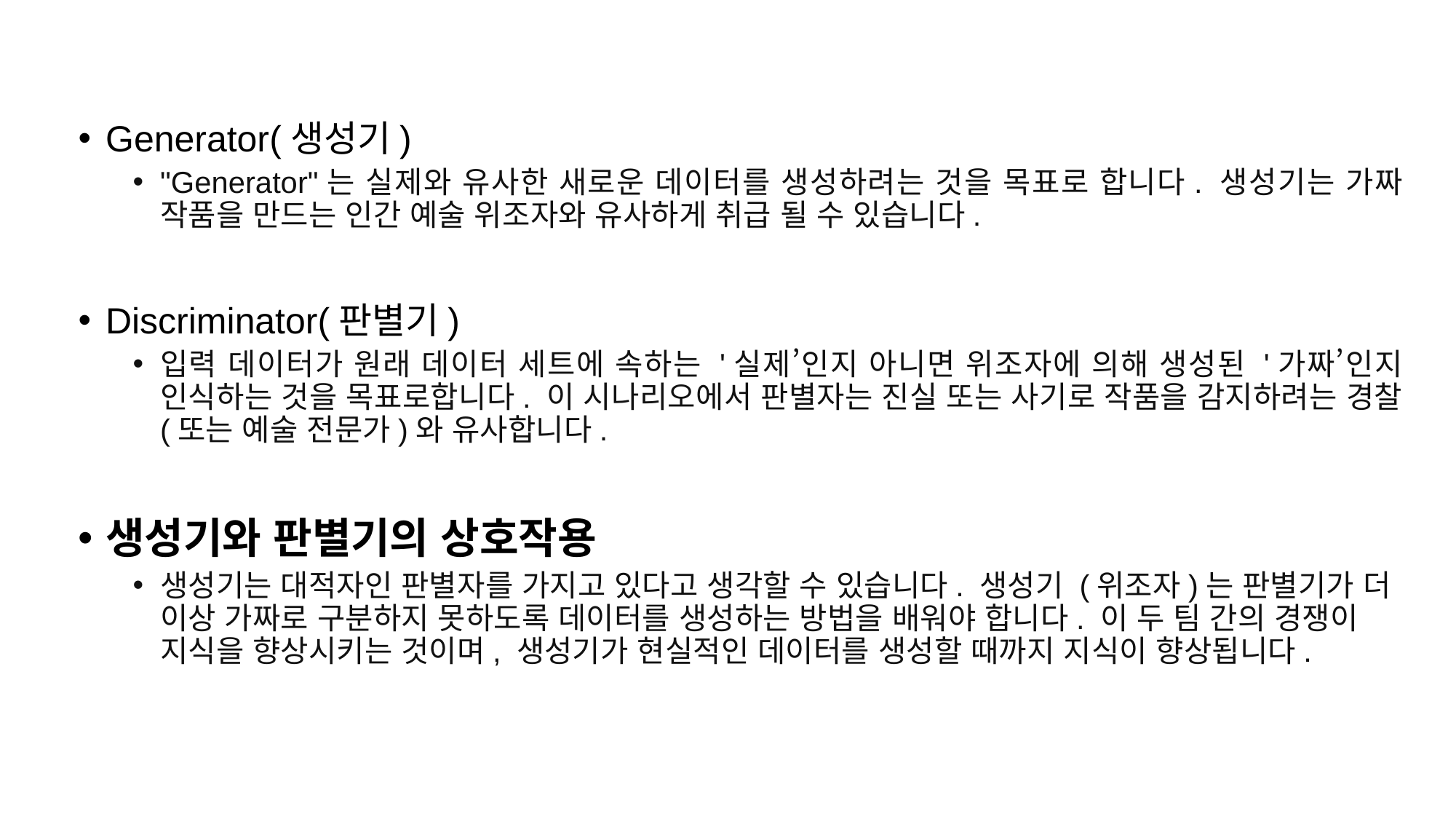

Generator(생성기)
"Generator"는 실제와 유사한 새로운 데이터를 생성하려는 것을 목표로 합니다. 생성기는 가짜 작품을 만드는 인간 예술 위조자와 유사하게 취급 될 수 있습니다.

Discriminator(판별기)
입력 데이터가 원래 데이터 세트에 속하는 '실제’인지 아니면 위조자에 의해 생성된 '가짜’인지 인식하는 것을 목표로합니다. 이 시나리오에서 판별자는 진실 또는 사기로 작품을 감지하려는 경찰 (또는 예술 전문가)와 유사합니다.

생성기와 판별기의 상호작용
생성기는 대적자인 판별자를 가지고 있다고 생각할 수 있습니다. 생성기 (위조자)는 판별기가 더 이상 가짜로 구분하지 못하도록 데이터를 생성하는 방법을 배워야 합니다. 이 두 팀 간의 경쟁이 지식을 향상시키는 것이며, 생성기가 현실적인 데이터를 생성할 때까지 지식이 향상됩니다.